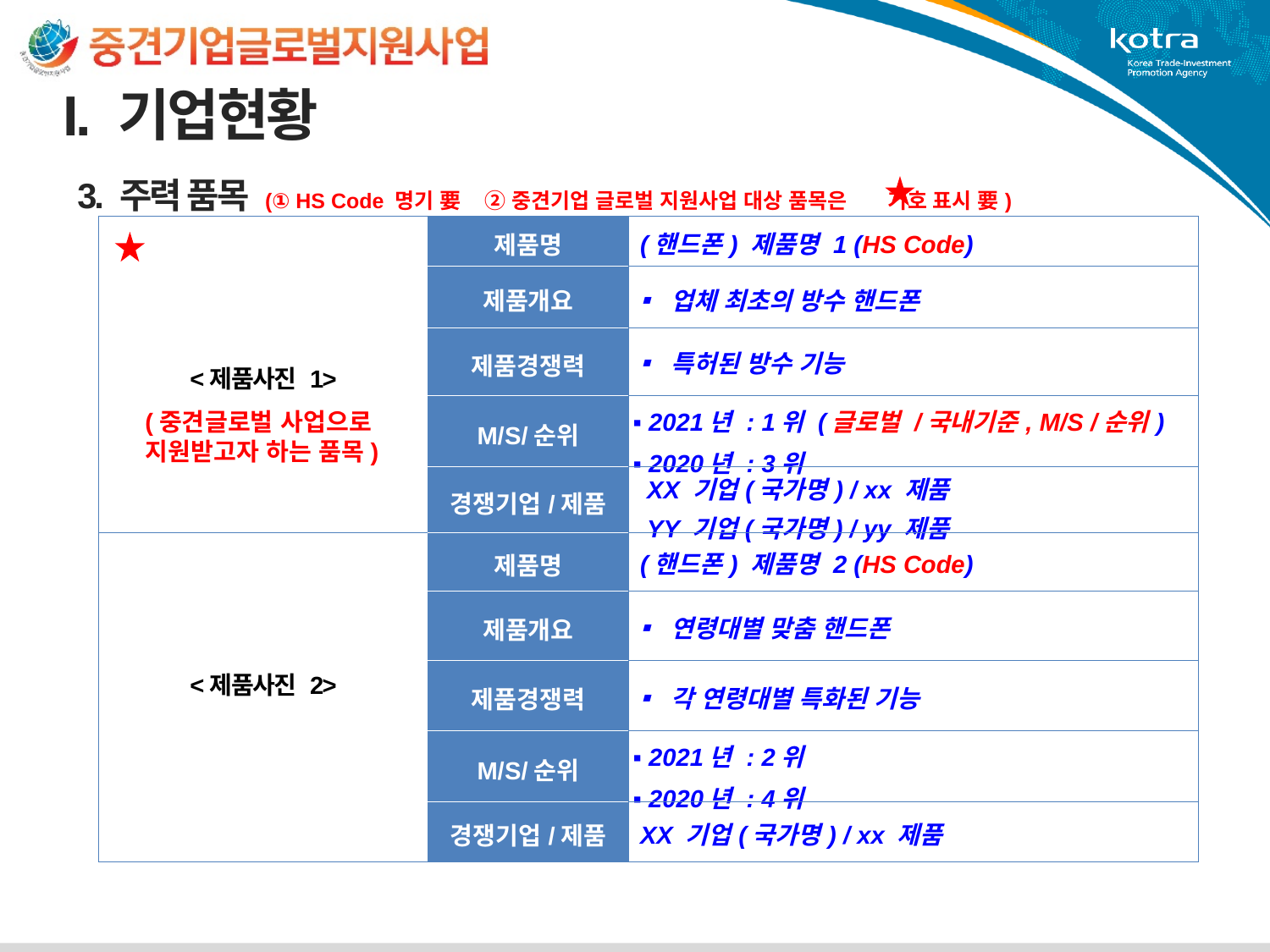

I. 기업현황
3. 주력 품목 (① HS Code 명기 要    ② 중견기업 글로벌 지원사업 대상 품목은       기호 표시 要)

| <제품사진 1> | 제품명 | (핸드폰) 제품명 1 (HS Code) |
| --- | --- | --- |
|  | 제품개요 | ▪ 업체 최초의 방수 핸드폰 |
|  | 제품경쟁력 | ▪ 특허된 방수 기능 |
|  | M/S/순위 | ▪ 2021년 : 1위 (글로벌 /국내기준, M/S /순위) ▪ 2020년 : 3위 |
|  | 경쟁기업/제품 | XX 기업(국가명) / xx 제품 YY 기업(국가명) / yy 제품 |
| <제품사진 2> | 제품명 | (핸드폰) 제품명 2 (HS Code) |
|  | 제품개요 | ▪ 연령대별 맞춤 핸드폰 |
|  | 제품경쟁력 | ▪ 각 연령대별 특화된 기능 |
|  | M/S/순위 | ▪ 2021년 : 2위 ▪ 2020년 : 4위 |
|  | 경쟁기업/제품 | XX 기업(국가명) / xx 제품 |

(중견글로벌 사업으로 지원받고자 하는 품목)